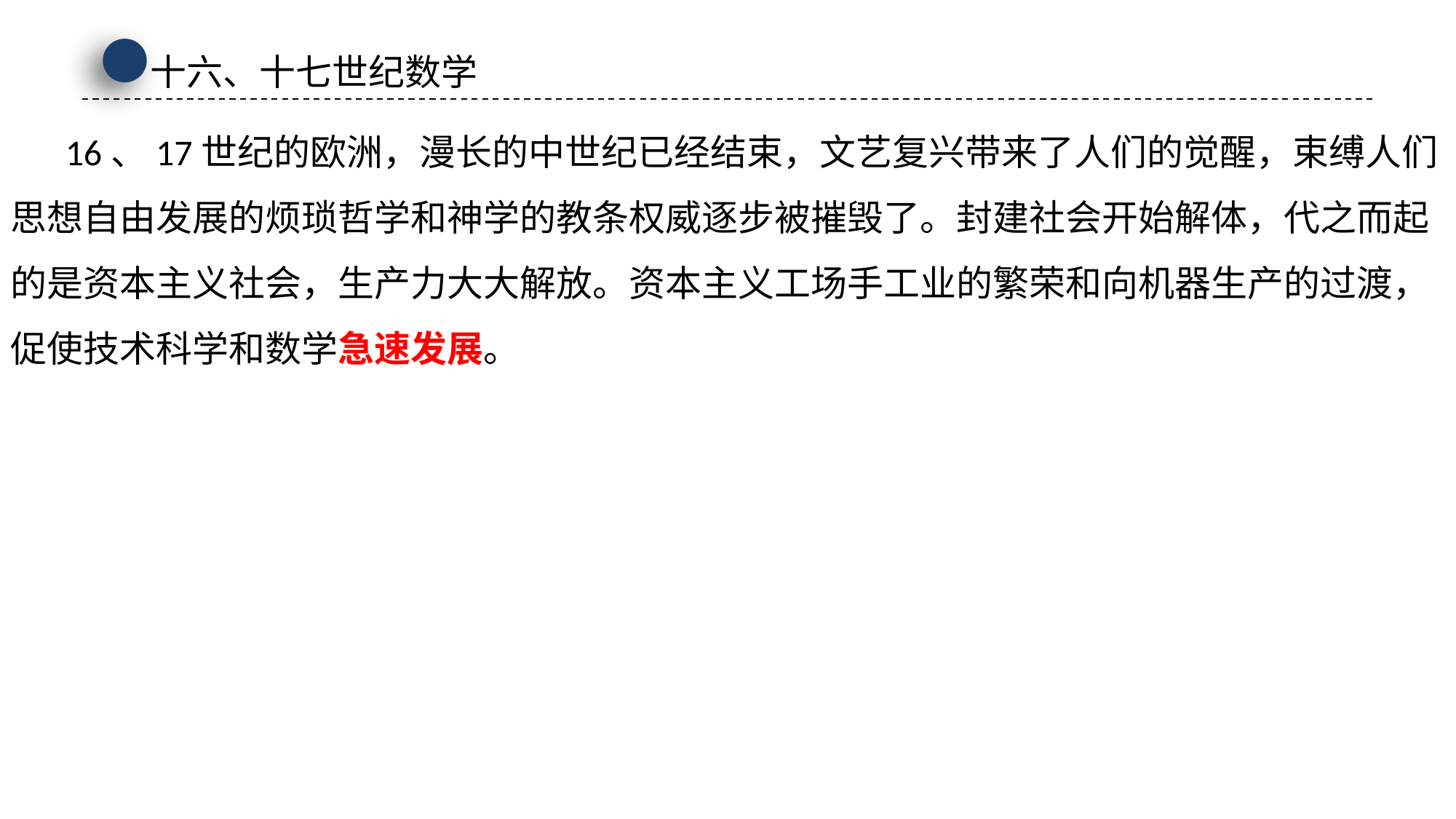

十六、十七世纪数学
16、17世纪的欧洲，漫长的中世纪已经结束，文艺复兴带来了人们的觉醒，束缚人们思想自由发展的烦琐哲学和神学的教条权威逐步被摧毁了。封建社会开始解体，代之而起的是资本主义社会，生产力大大解放。资本主义工场手工业的繁荣和向机器生产的过渡，促使技术科学和数学急速发展。